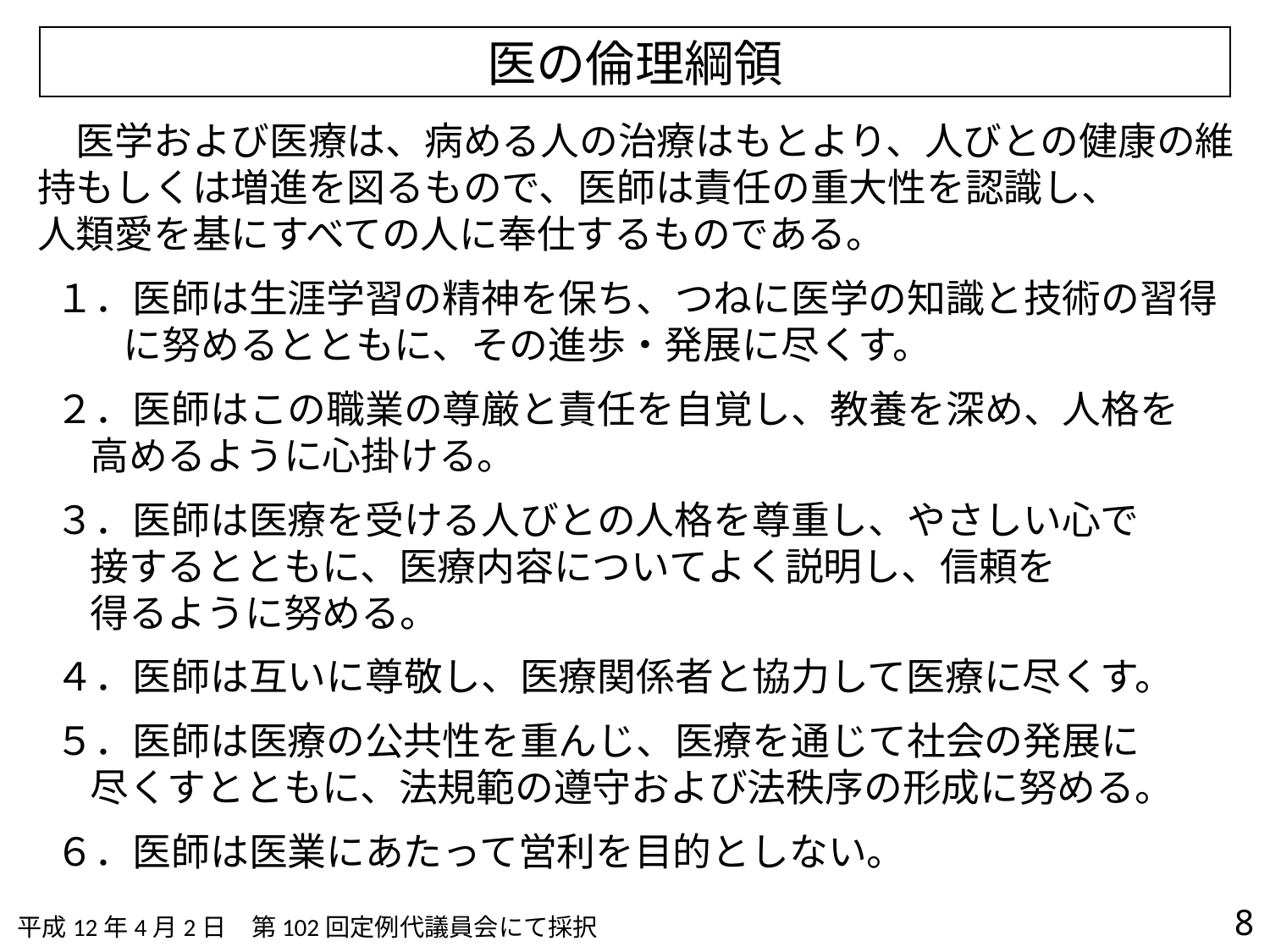

医の倫理綱領
　医学および医療は、病める人の治療はもとより、人びとの健康の維持もしくは増進を図るもので、医師は責任の重大性を認識し、
人類愛を基にすべての人に奉仕するものである。
 １．医師は生涯学習の精神を保ち、つねに医学の知識と技術の習得
　　 に努めるとともに、その進歩・発展に尽くす。
 ２．医師はこの職業の尊厳と責任を自覚し、教養を深め、人格を
     高めるように心掛ける。
 ３．医師は医療を受ける人びとの人格を尊重し、やさしい心で
     接するとともに、医療内容についてよく説明し、信頼を
     得るように努める。
 ４．医師は互いに尊敬し、医療関係者と協力して医療に尽くす。
 ５．医師は医療の公共性を重んじ、医療を通じて社会の発展に
     尽くすとともに、法規範の遵守および法秩序の形成に努める。
 ６．医師は医業にあたって営利を目的としない。
8
平成12年4月2日　第102回定例代議員会にて採択